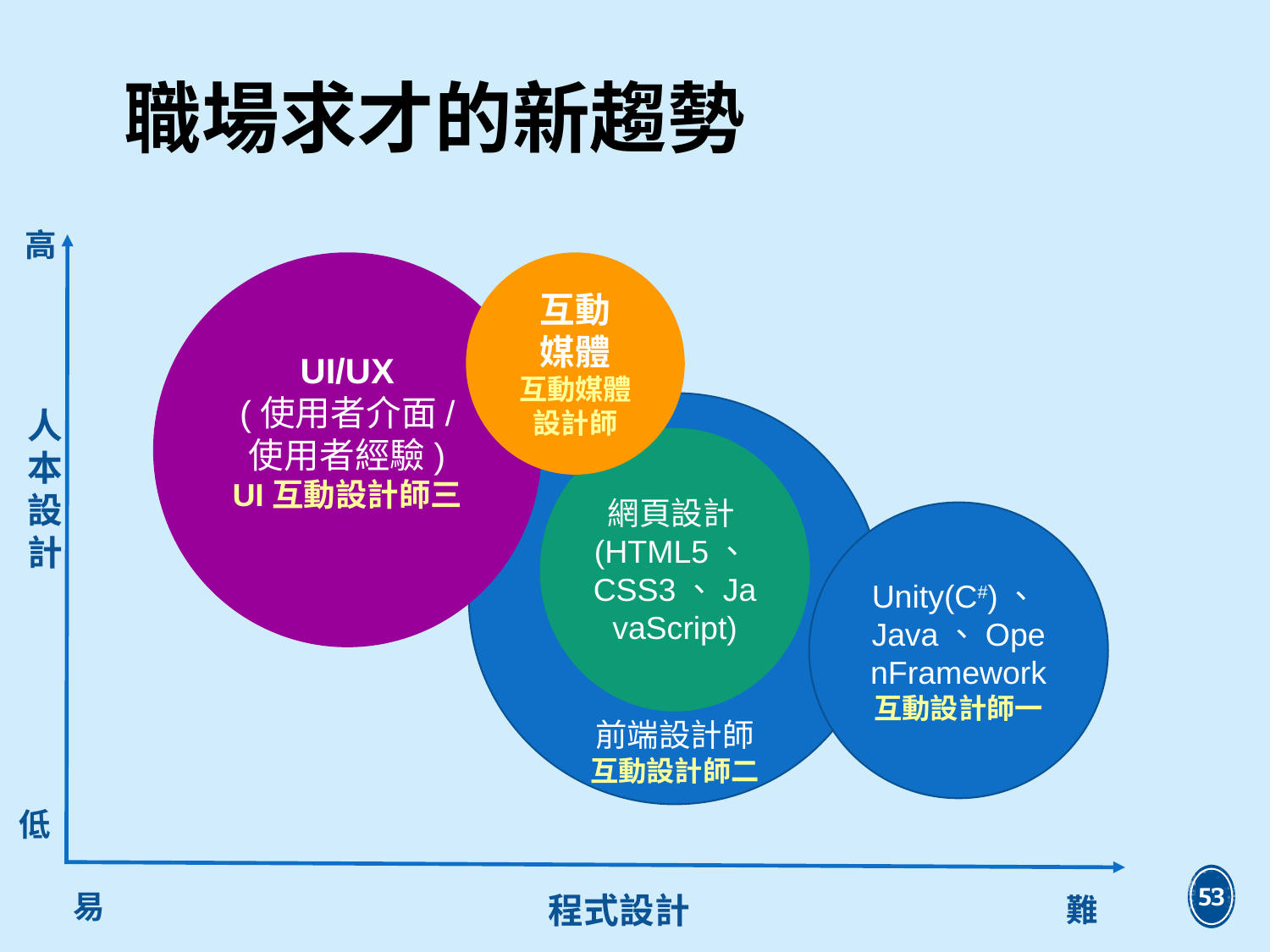

# 職場求才的新趨勢
高
UI/UX
(使用者介面/
使用者經驗)
UI互動設計師三

互動
媒體
互動媒體設計師
人本設計

前端設計師
互動設計師二
網頁設計(HTML5、CSS3、JavaScript)
Unity(C#)、Java、OpenFramework
互動設計師一
低
53
易
程式設計
難